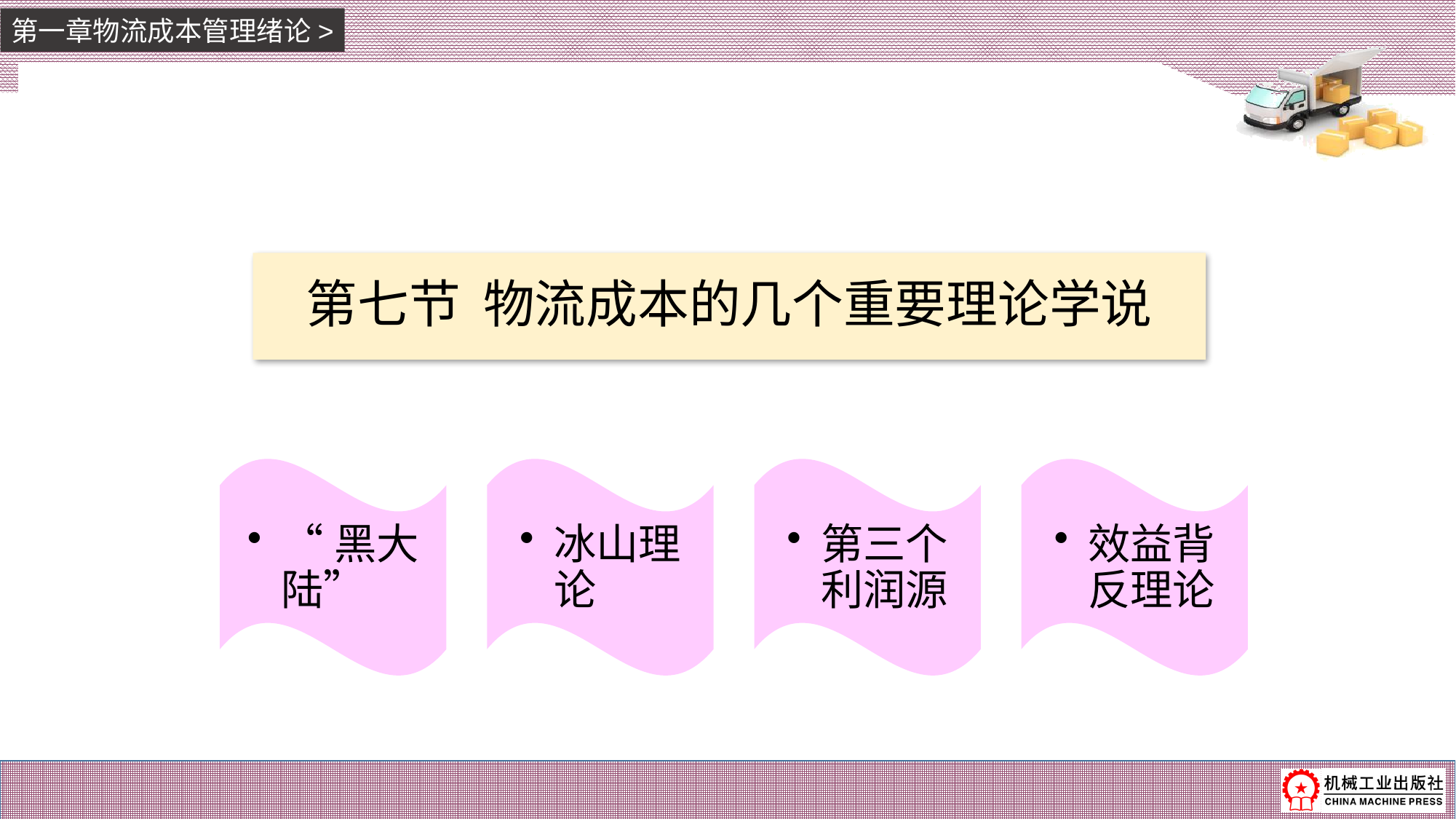

第一章物流成本管理绪论>
# 第七节  物流成本的几个重要理论学说

“黑大陆”

冰山理论

第三个利润源

效益背反理论